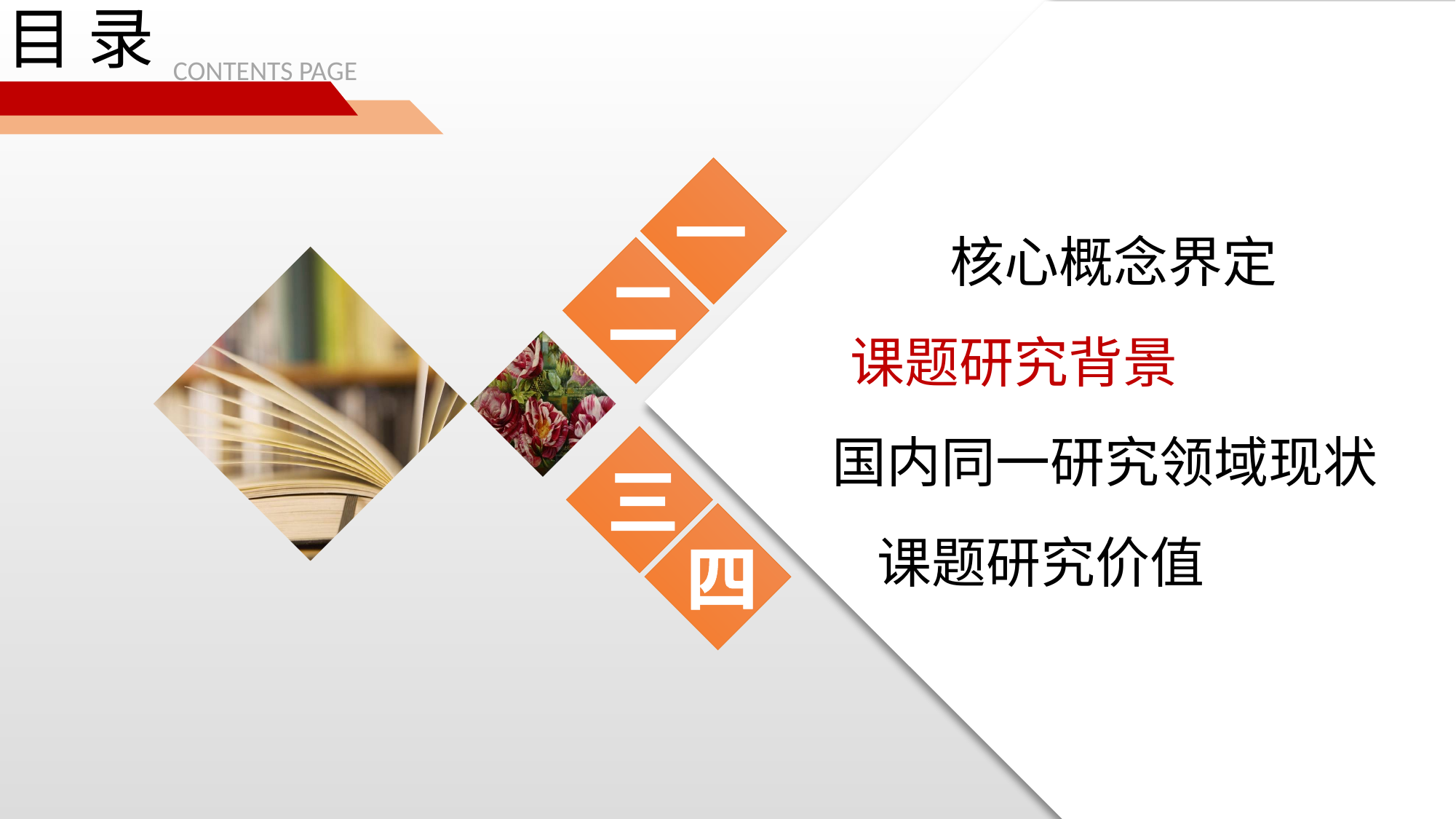

目 录

CONTENTS PAGE

一
核心概念界定

二

课题研究背景

 国内同一研究领域现状

三
课题研究价值

四